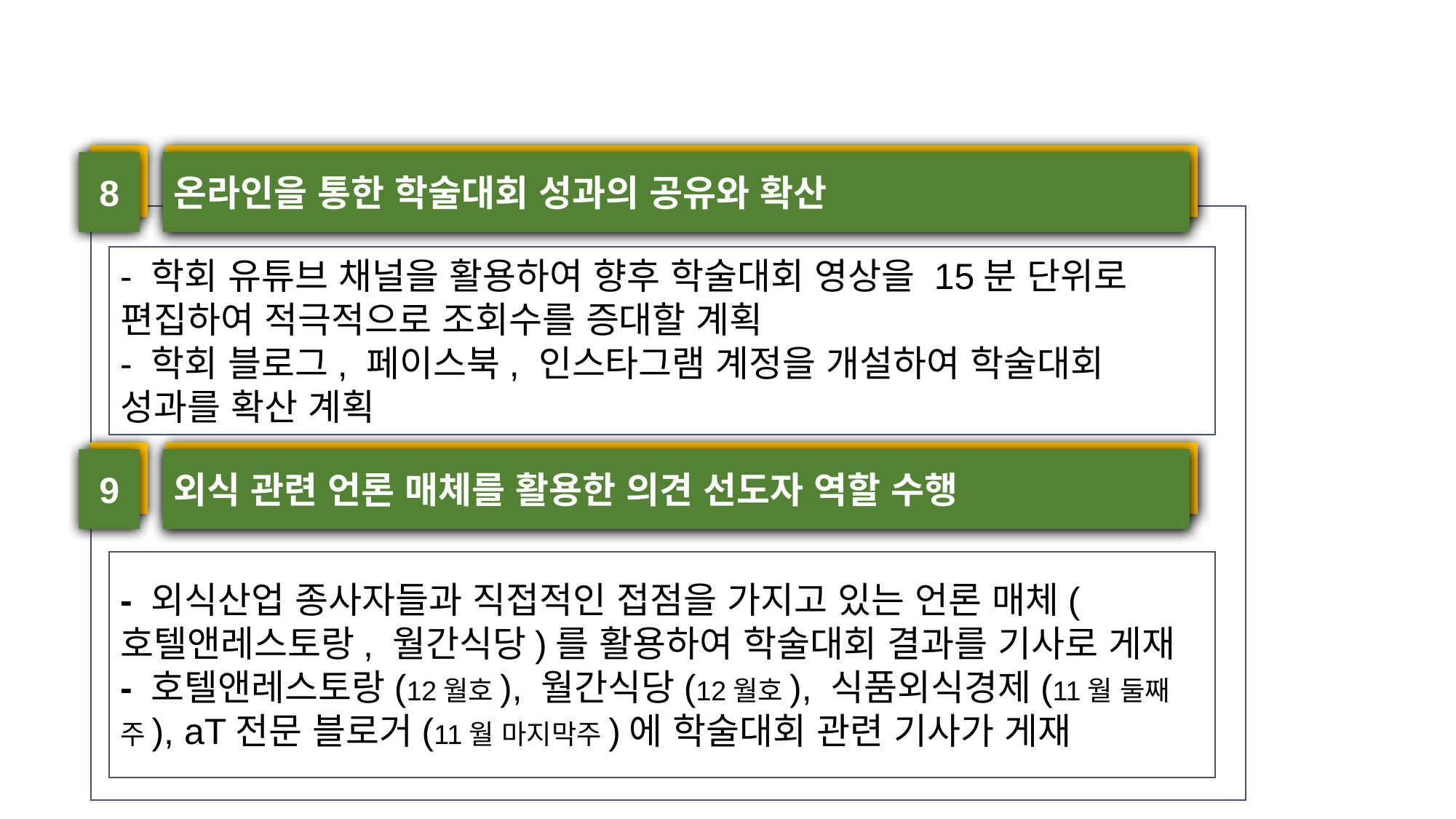

8
온라인을 통한 학술대회 성과의 공유와 확산

- 학회 유튜브 채널을 활용하여 향후 학술대회 영상을 15분 단위로 편집하여 적극적으로 조회수를 증대할 계획
- 학회 블로그, 페이스북, 인스타그램 계정을 개설하여 학술대회 성과를 확산 계획

9
외식 관련 언론 매체를 활용한 의견 선도자 역할 수행
- 외식산업 종사자들과 직접적인 접점을 가지고 있는 언론 매체(호텔앤레스토랑, 월간식당)를 활용하여 학술대회 결과를 기사로 게재
- 호텔앤레스토랑(12월호), 월간식당(12월호), 식품외식경제(11월 둘째주), aT전문 블로거(11월 마지막주)에 학술대회 관련 기사가 게재